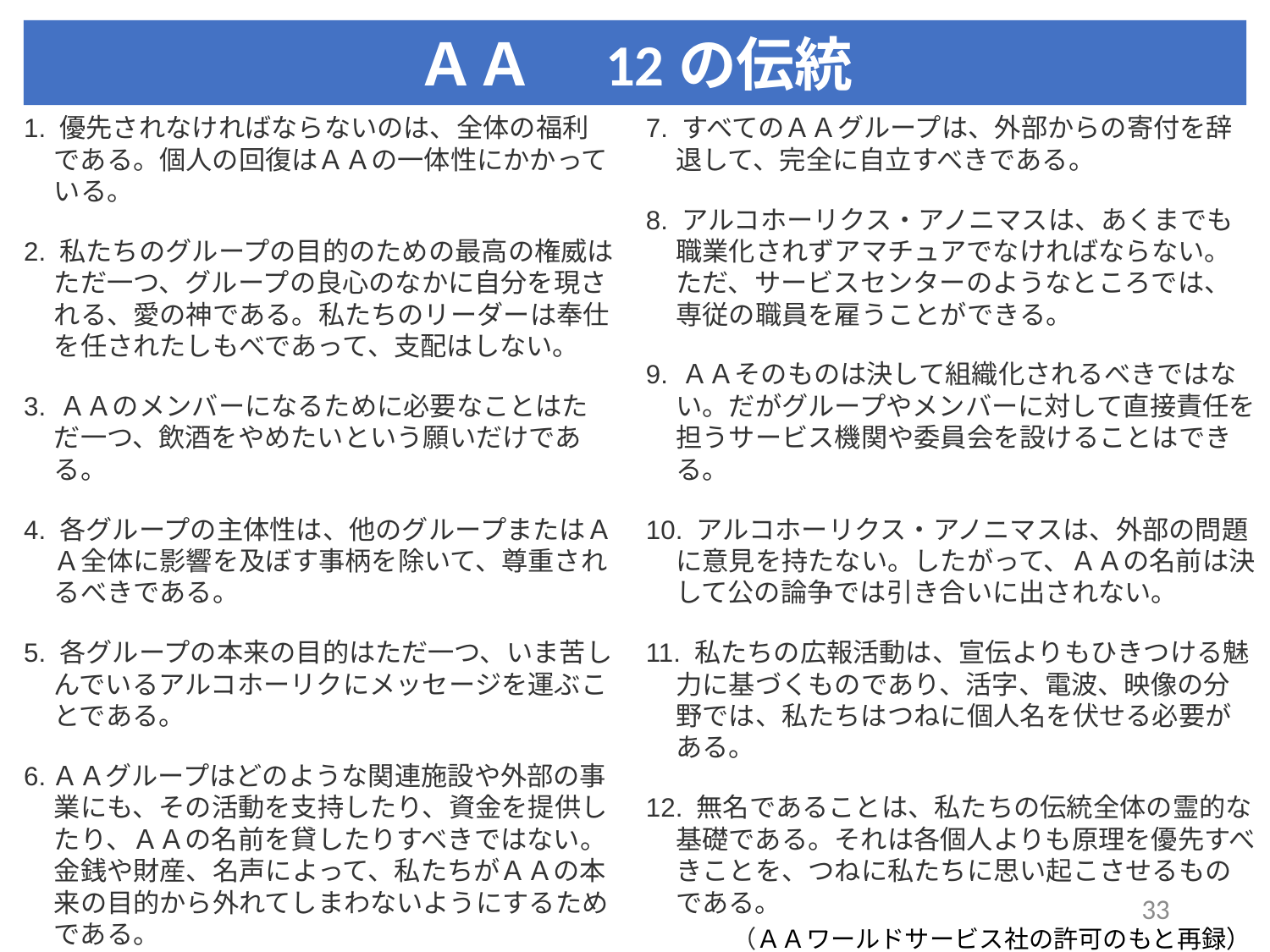

# ＡＡ　12の伝統
1. 優先されなければならないのは、全体の福利である。個人の回復はＡＡの一体性にかかっている。
2. 私たちのグループの目的のための最高の権威はただ一つ、グループの良心のなかに自分を現される、愛の神である。私たちのリーダーは奉仕を任されたしもべであって、支配はしない。
3. ＡＡのメンバーになるために必要なことはただ一つ、飲酒をやめたいという願いだけである。
4. 各グループの主体性は、他のグループまたはＡＡ全体に影響を及ぼす事柄を除いて、尊重されるべきである。
5. 各グループの本来の目的はただ一つ、いま苦しんでいるアルコホーリクにメッセージを運ぶことである。
6.ＡＡグループはどのような関連施設や外部の事業にも、その活動を支持したり、資金を提供したり、ＡＡの名前を貸したりすべきではない。金銭や財産、名声によって、私たちがＡＡの本来の目的から外れてしまわないようにするためである。
7. すべてのＡＡグループは、外部からの寄付を辞退して、完全に自立すべきである。
8. アルコホーリクス・アノニマスは、あくまでも職業化されずアマチュアでなければならない。ただ、サービスセンターのようなところでは、専従の職員を雇うことができる。
9. ＡＡそのものは決して組織化されるべきではない。だがグループやメンバーに対して直接責任を担うサービス機関や委員会を設けることはできる。
10. アルコホーリクス・アノニマスは、外部の問題に意見を持たない。したがって、ＡＡの名前は決して公の論争では引き合いに出されない。
11. 私たちの広報活動は、宣伝よりもひきつける魅力に基づくものであり、活字、電波、映像の分野では、私たちはつねに個人名を伏せる必要がある。
12. 無名であることは、私たちの伝統全体の霊的な基礎である。それは各個人よりも原理を優先すべきことを、つねに私たちに思い起こさせるものである。
33
（ＡＡワールドサービス社の許可のもと再録）